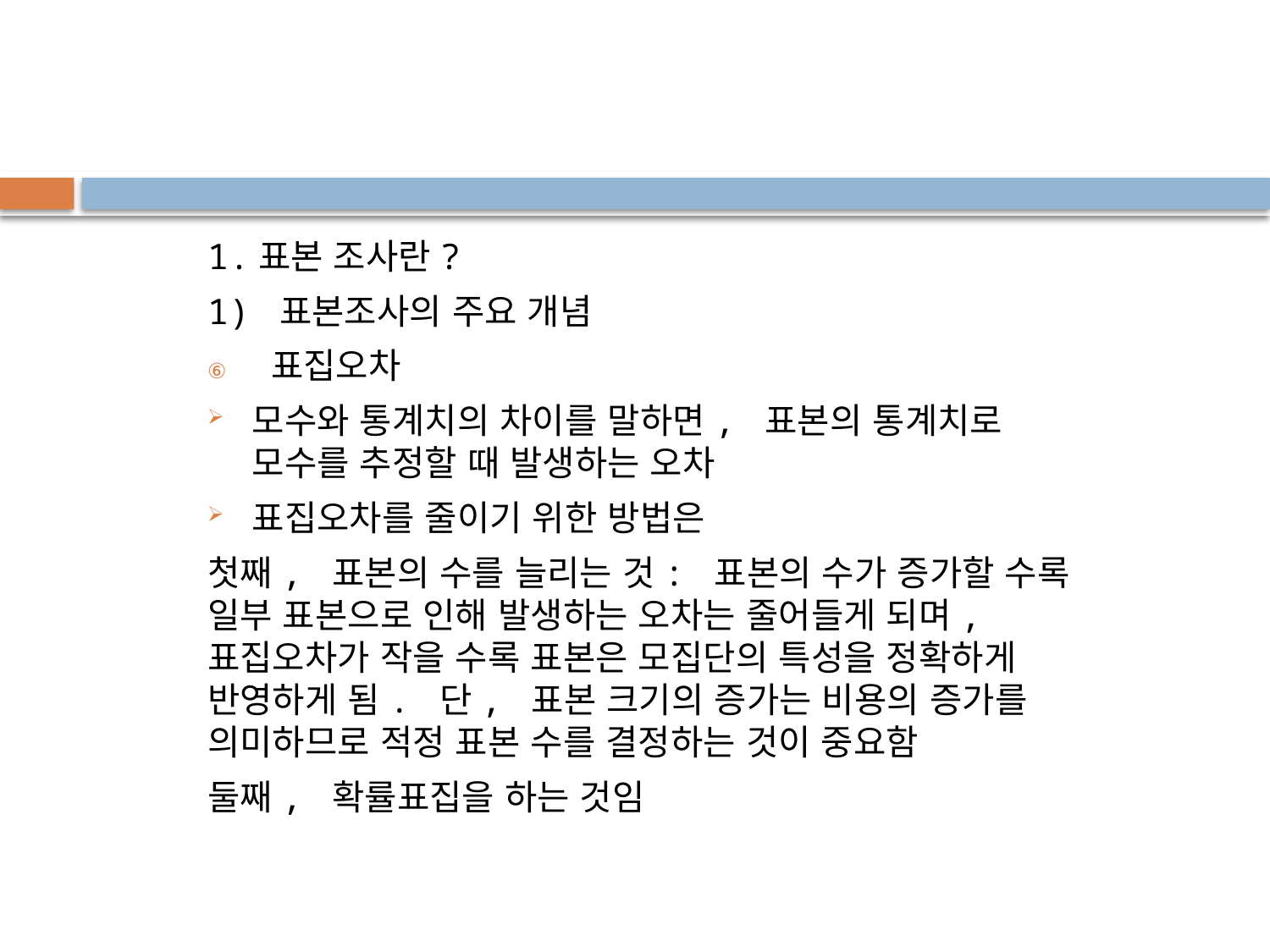

1.표본 조사란?
1) 표본조사의 주요 개념
표집오차
모수와 통계치의 차이를 말하면, 표본의 통계치로 모수를 추정할 때 발생하는 오차
표집오차를 줄이기 위한 방법은
첫째, 표본의 수를 늘리는 것: 표본의 수가 증가할 수록 일부 표본으로 인해 발생하는 오차는 줄어들게 되며, 표집오차가 작을 수록 표본은 모집단의 특성을 정확하게 반영하게 됨. 단, 표본 크기의 증가는 비용의 증가를 의미하므로 적정 표본 수를 결정하는 것이 중요함
둘째, 확률표집을 하는 것임